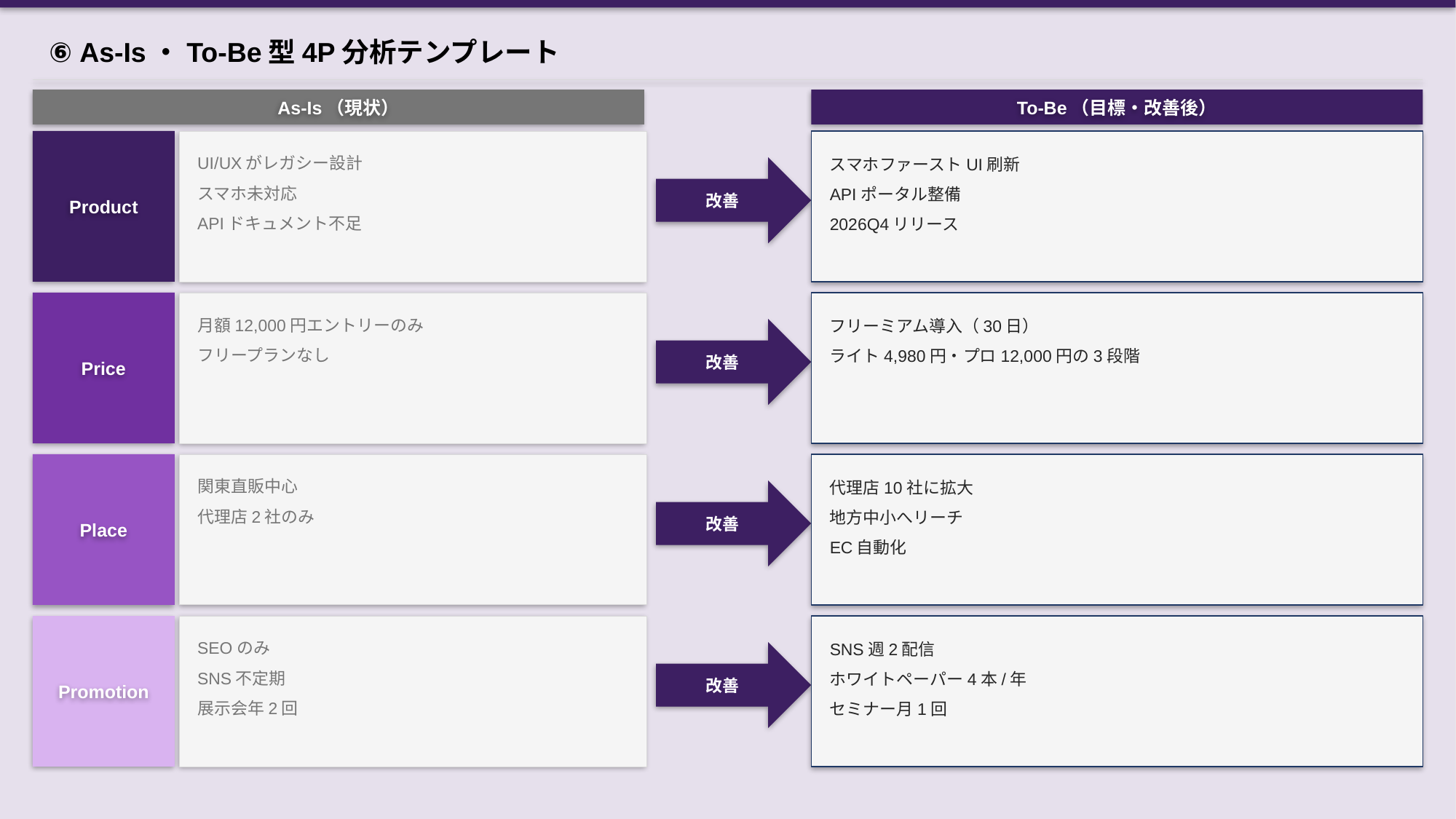

⑥ As-Is・To-Be型4P分析テンプレート

As-Is（現状）

To-Be（目標・改善後）

Product

UI/UXがレガシー設計
スマホ未対応
APIドキュメント不足
スマホファーストUI刷新
APIポータル整備
2026Q4リリース
改善

Price

月額12,000円エントリーのみ
フリープランなし
フリーミアム導入（30日）
ライト4,980円・プロ12,000円の3段階
改善

Place

関東直販中心
代理店2社のみ
代理店10社に拡大
地方中小へリーチ
EC自動化
改善

Promotion

SEOのみ
SNS不定期
展示会年2回
SNS週2配信
ホワイトペーパー4本/年
セミナー月1回
改善